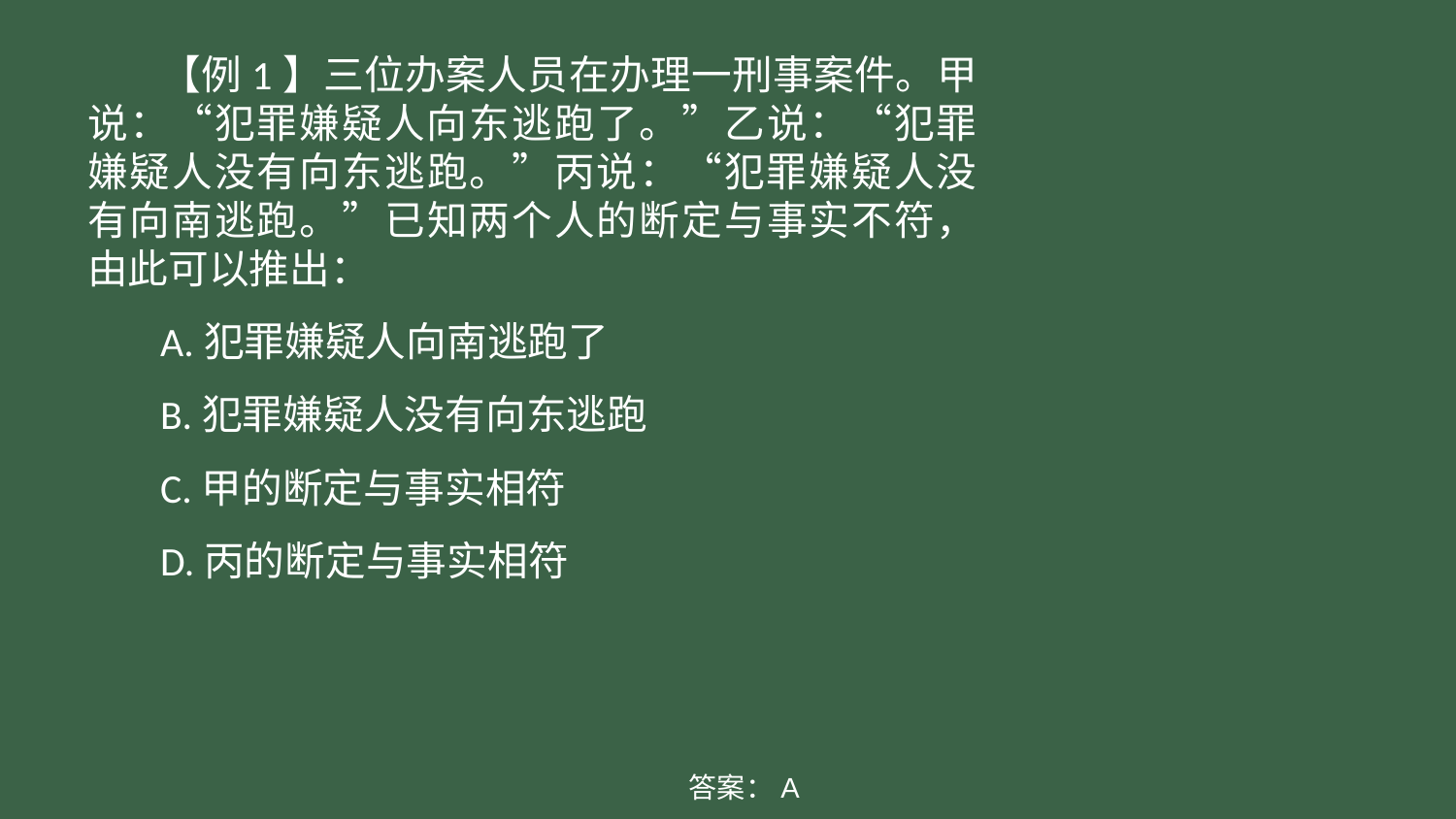

【例1】三位办案人员在办理一刑事案件。甲说：“犯罪嫌疑人向东逃跑了。”乙说：“犯罪嫌疑人没有向东逃跑。”丙说：“犯罪嫌疑人没有向南逃跑。”已知两个人的断定与事实不符，由此可以推出：
A.犯罪嫌疑人向南逃跑了
B.犯罪嫌疑人没有向东逃跑
C.甲的断定与事实相符
D.丙的断定与事实相符

答案：A